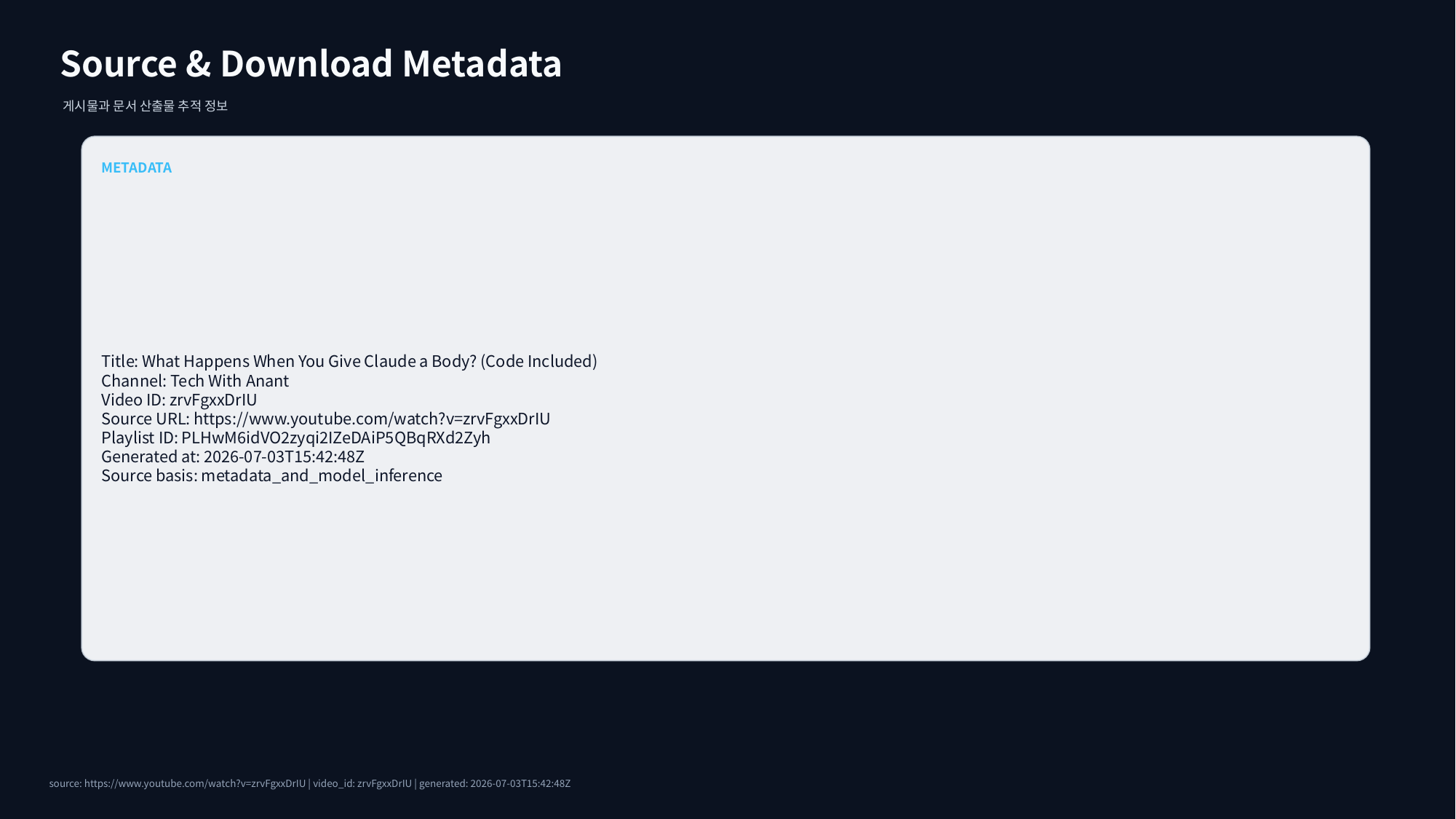

Source & Download Metadata
게시물과 문서 산출물 추적 정보

METADATA
Title: What Happens When You Give Claude a Body? (Code Included)
Channel: Tech With Anant
Video ID: zrvFgxxDrIU
Source URL: https://www.youtube.com/watch?v=zrvFgxxDrIU
Playlist ID: PLHwM6idVO2zyqi2IZeDAiP5QBqRXd2Zyh
Generated at: 2026-07-03T15:42:48Z
Source basis: metadata_and_model_inference
source: https://www.youtube.com/watch?v=zrvFgxxDrIU | video_id: zrvFgxxDrIU | generated: 2026-07-03T15:42:48Z